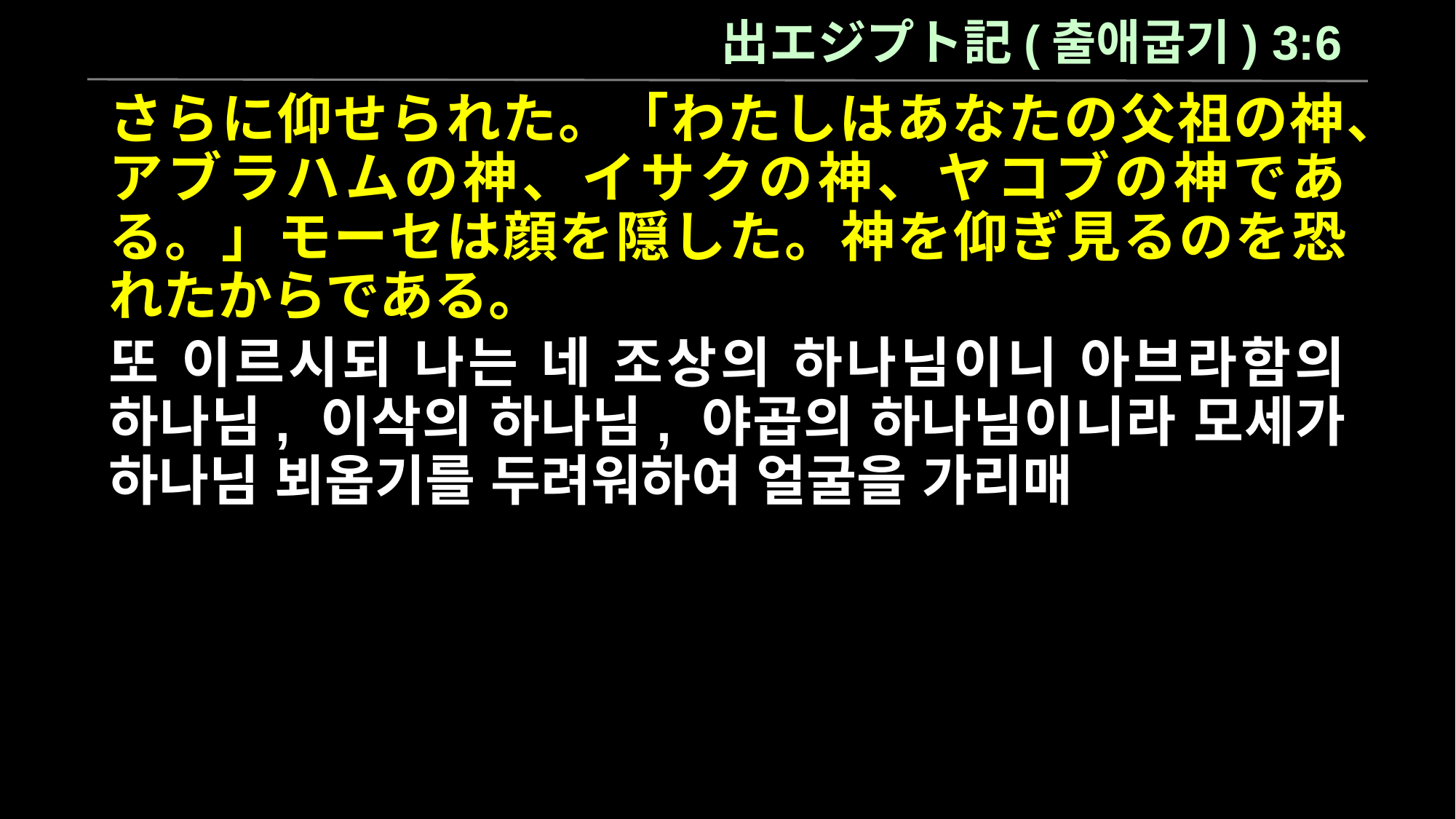

出エジプト記(출애굽기) 3:6

さらに仰せられた。「わたしはあなたの父祖の神、アブラハムの神、イサクの神、ヤコブの神である。」モーセは顔を隠した。神を仰ぎ見るのを恐れたからである。
또 이르시되 나는 네 조상의 하나님이니 아브라함의 하나님, 이삭의 하나님, 야곱의 하나님이니라 모세가 하나님 뵈옵기를 두려워하여 얼굴을 가리매